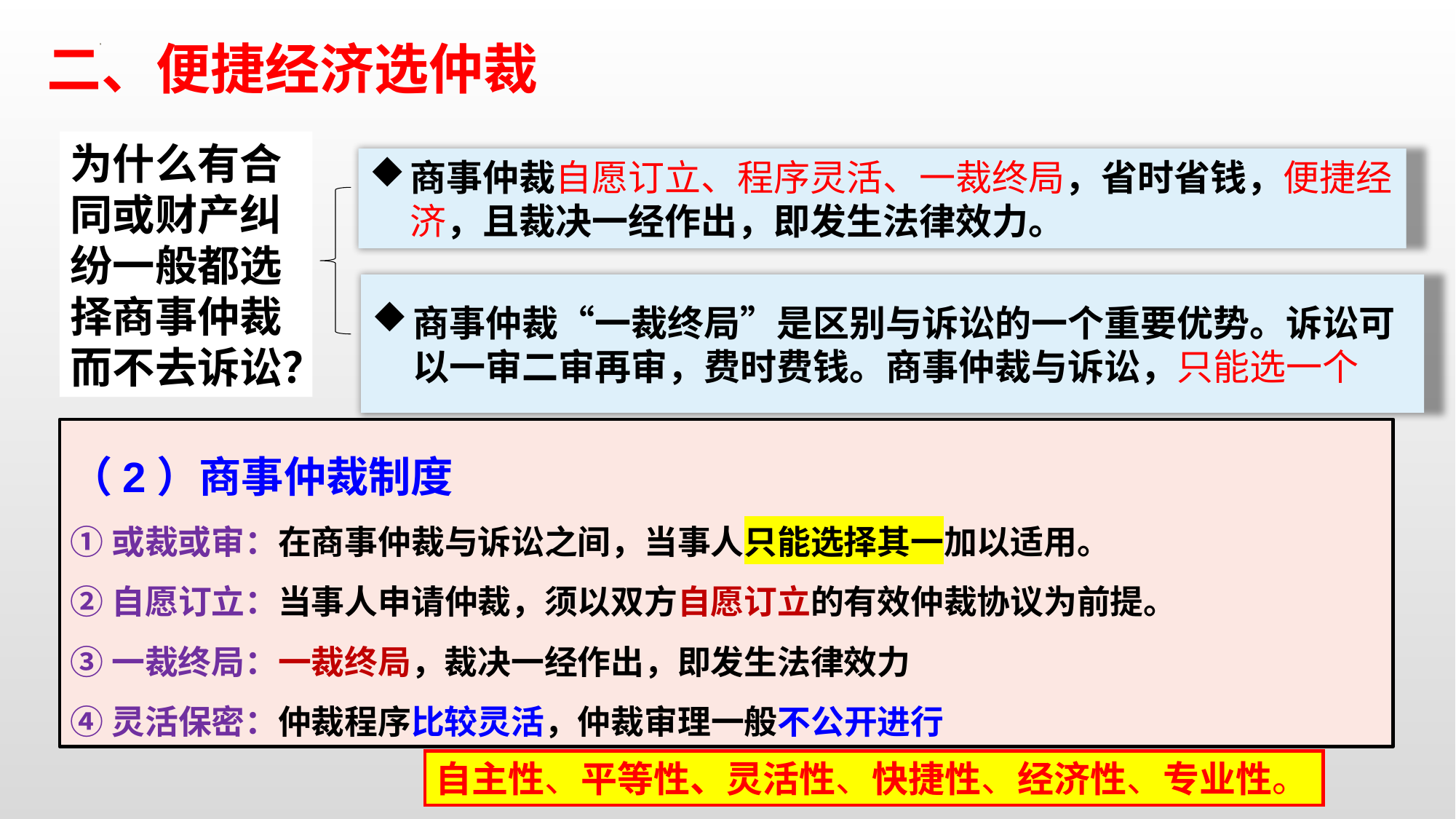

二、便捷经济选仲裁
为什么有合同或财产纠纷一般都选择商事仲裁而不去诉讼？
商事仲裁自愿订立、程序灵活、一裁终局，省时省钱，便捷经济，且裁决一经作出，即发生法律效力。

商事仲裁“一裁终局”是区别与诉讼的一个重要优势。诉讼可以一审二审再审，费时费钱。商事仲裁与诉讼，只能选一个
（2）商事仲裁制度
①或裁或审：在商事仲裁与诉讼之间，当事人只能选择其一加以适用。
②自愿订立：当事人申请仲裁，须以双方自愿订立的有效仲裁协议为前提。
③一裁终局：一裁终局，裁决一经作出，即发生法律效力
④灵活保密：仲裁程序比较灵活，仲裁审理一般不公开进行
自主性、平等性、灵活性、快捷性、经济性、专业性。